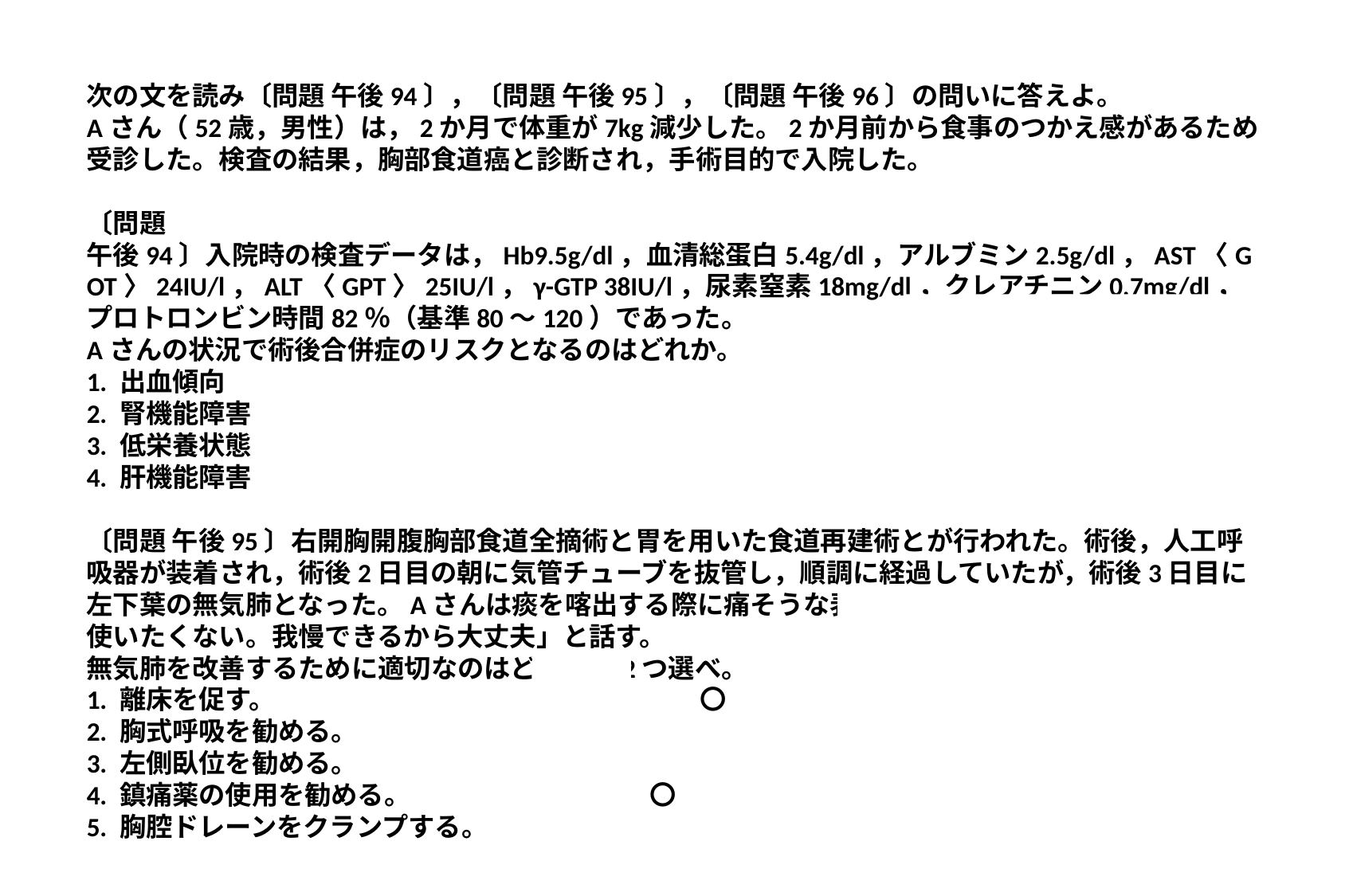

次の文を読み〔問題 午後94〕，〔問題 午後95〕，〔問題 午後96〕の問いに答えよ。
Aさん（52歳，男性）は，2か月で体重が7kg減少した。2か月前から食事のつかえ感があるため受診した。検査の結果，胸部食道癌と診断され，手術目的で入院した。

〔問題 午後94〕入院時の検査データは，Hb9.5g/dl，血清総蛋白5.4g/dl，アルブミン2.5g/dl，AST〈GOT〉24IU/l，ALT〈GPT〉25IU/l，γ-GTP 38IU/l，尿素窒素18mg/dl，クレアチニン0.7mg/dl，プロトロンビン時間82％（基準80～120）であった。
Aさんの状況で術後合併症のリスクとなるのはどれか。
1. 出血傾向
2. 腎機能障害
3. 低栄養状態
4. 肝機能障害

〔問題 午後95〕右開胸開腹胸部食道全摘術と胃を用いた食道再建術とが行われた。術後，人工呼吸器が装着され，術後2日目の朝に気管チューブを抜管し，順調に経過していたが，術後3日目に左下葉の無気肺となった。Aさんは痰を喀出する際に痛そうな表情をするが「痛み止めはなるべく使いたくない。我慢できるから大丈夫」と話す。
無気肺を改善するために適切なのはどれか。2つ選べ。
1. 離床を促す。　　　　　　　　　　　　　　　　〇
2. 胸式呼吸を勧める。
3. 左側臥位を勧める。
4. 鎮痛薬の使用を勧める。　　　　　　　　　〇
5. 胸腔ドレーンをクランプする。

検査データーの異常がどれか？

術後の無気肺は全身麻酔かの手術では起こし易い合併症。
予防のためには、痰を喀出しやすくすることが重要。
早期離床で運動
痛み止めを使用して、咳をする。